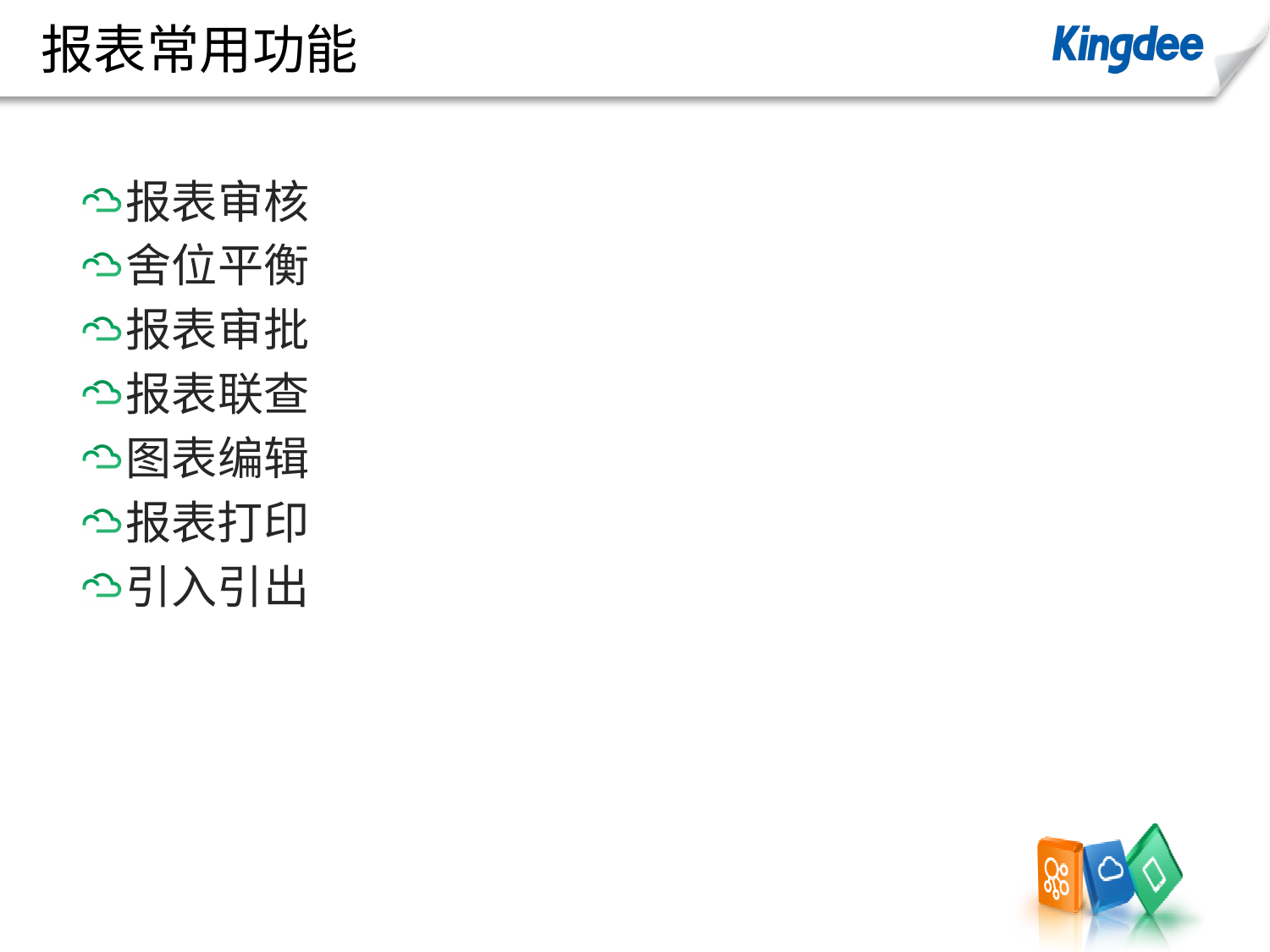

# 报表常用功能
报表审核
舍位平衡
报表审批
报表联查
图表编辑
报表打印
引入引出